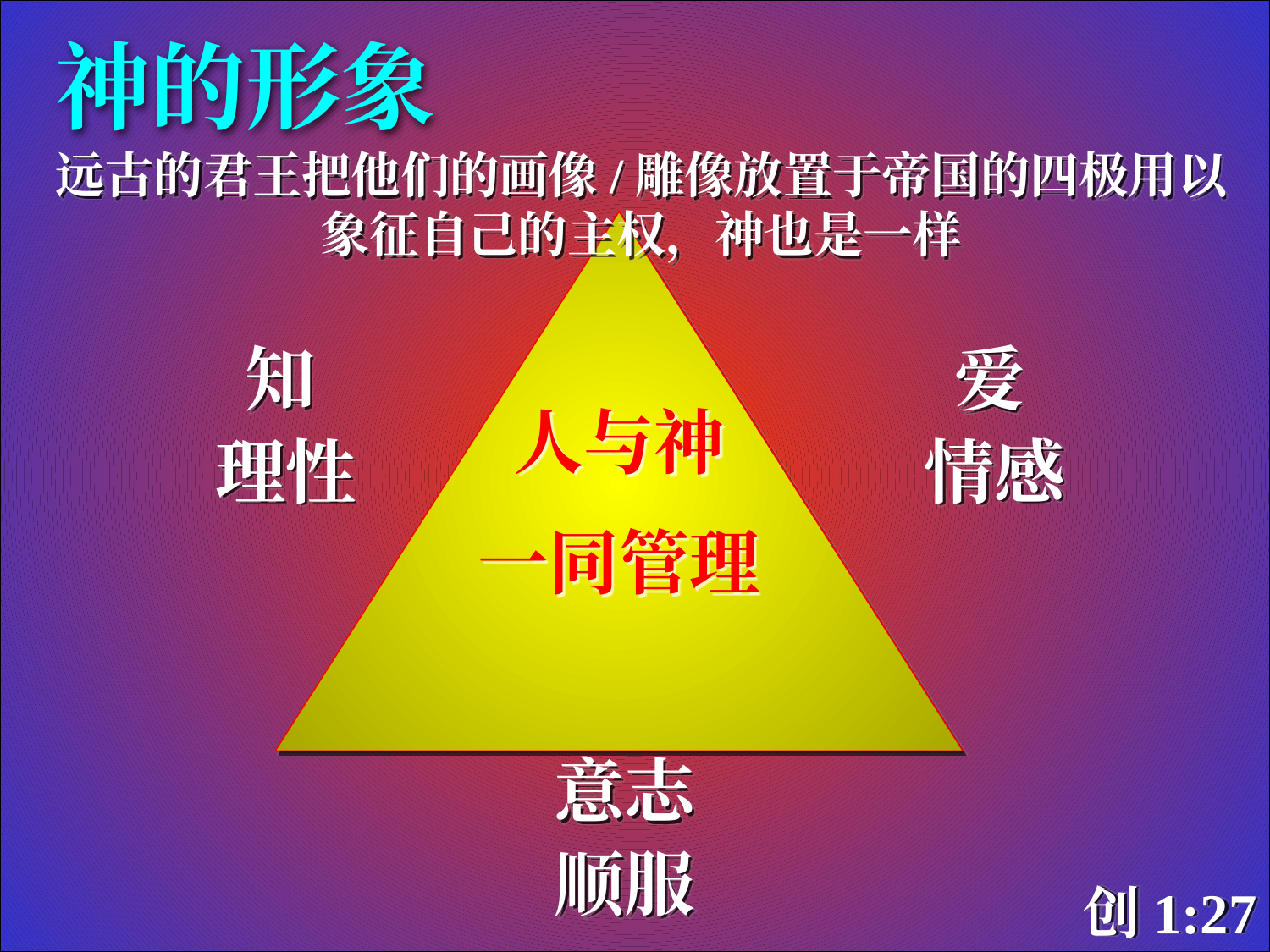

神的形象
远古的君王把他们的画像/雕像放置于帝国的四极用以象征自己的主权，神也是一样

知
爱
人与神
一同管理
理性
情感
意志
顺服
创1:27